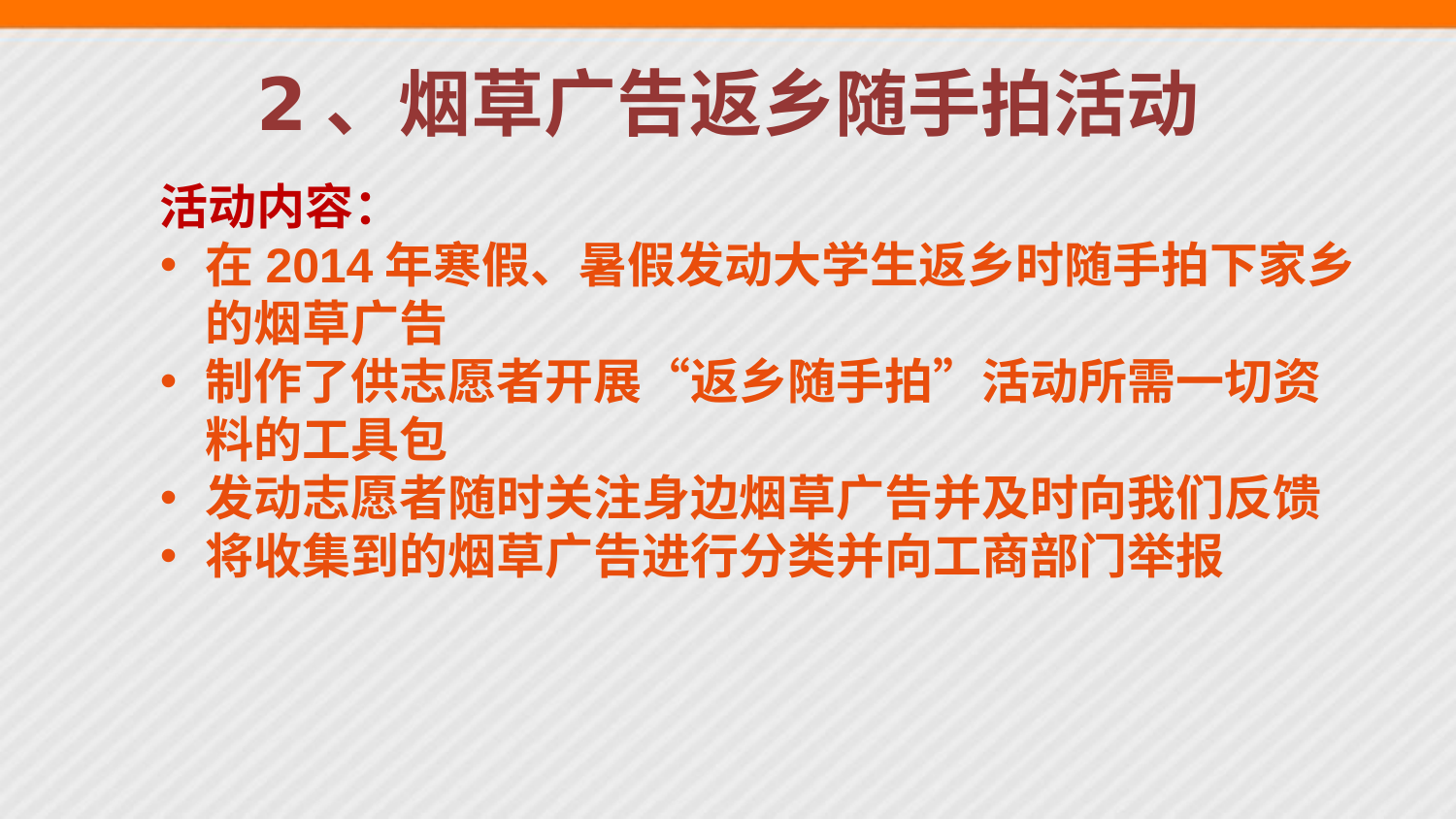

# 2、烟草广告返乡随手拍活动
活动内容：
在2014年寒假、暑假发动大学生返乡时随手拍下家乡的烟草广告
制作了供志愿者开展“返乡随手拍”活动所需一切资料的工具包
发动志愿者随时关注身边烟草广告并及时向我们反馈
将收集到的烟草广告进行分类并向工商部门举报